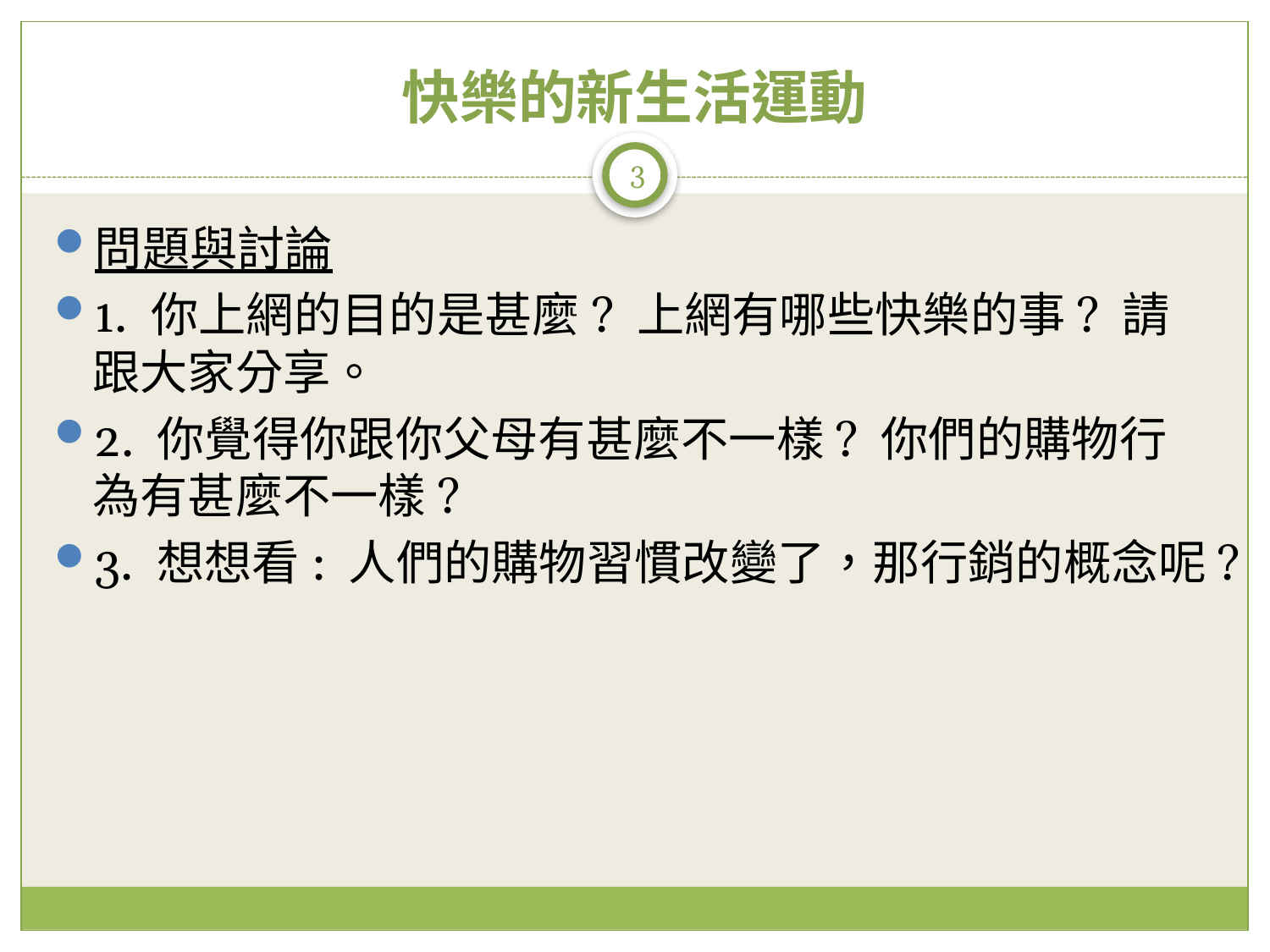

# 快樂的新生活運動
3
問題與討論
1. 你上網的目的是甚麼? 上網有哪些快樂的事? 請跟大家分享。
2. 你覺得你跟你父母有甚麼不一樣? 你們的購物行為有甚麼不一樣?
3. 想想看: 人們的購物習慣改變了，那行銷的概念呢?